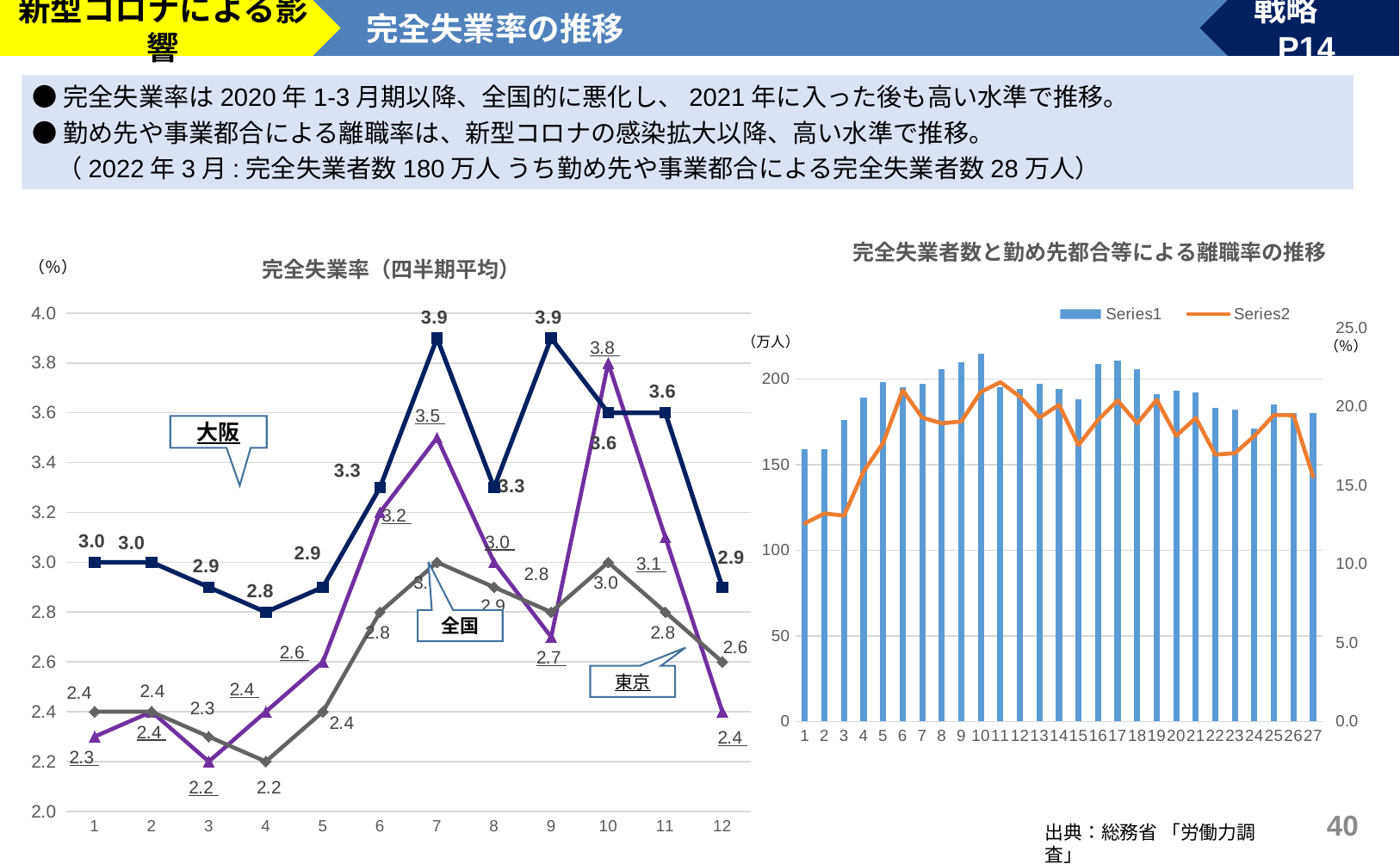

新型コロナによる影響
完全失業率の推移
戦略　P14
●完全失業率は2020年1-3月期以降、全国的に悪化し、2021年に入った後も高い水準で推移。
●勤め先や事業都合による離職率は、新型コロナの感染拡大以降、高い水準で推移。
　（2022年3月:完全失業者数180万人 うち勤め先や事業都合による完全失業者数28万人）

### Chart: 完全失業者数と勤め先都合等による離職率の推移

| Category |  |  |
|---|---|---|
（万人）
（％）

### Chart: 完全失業率（四半期平均）

| Category |  |  |  |
|---|---|---|---|
大阪
全国
東京
40
出典：総務省 「労働力調査」